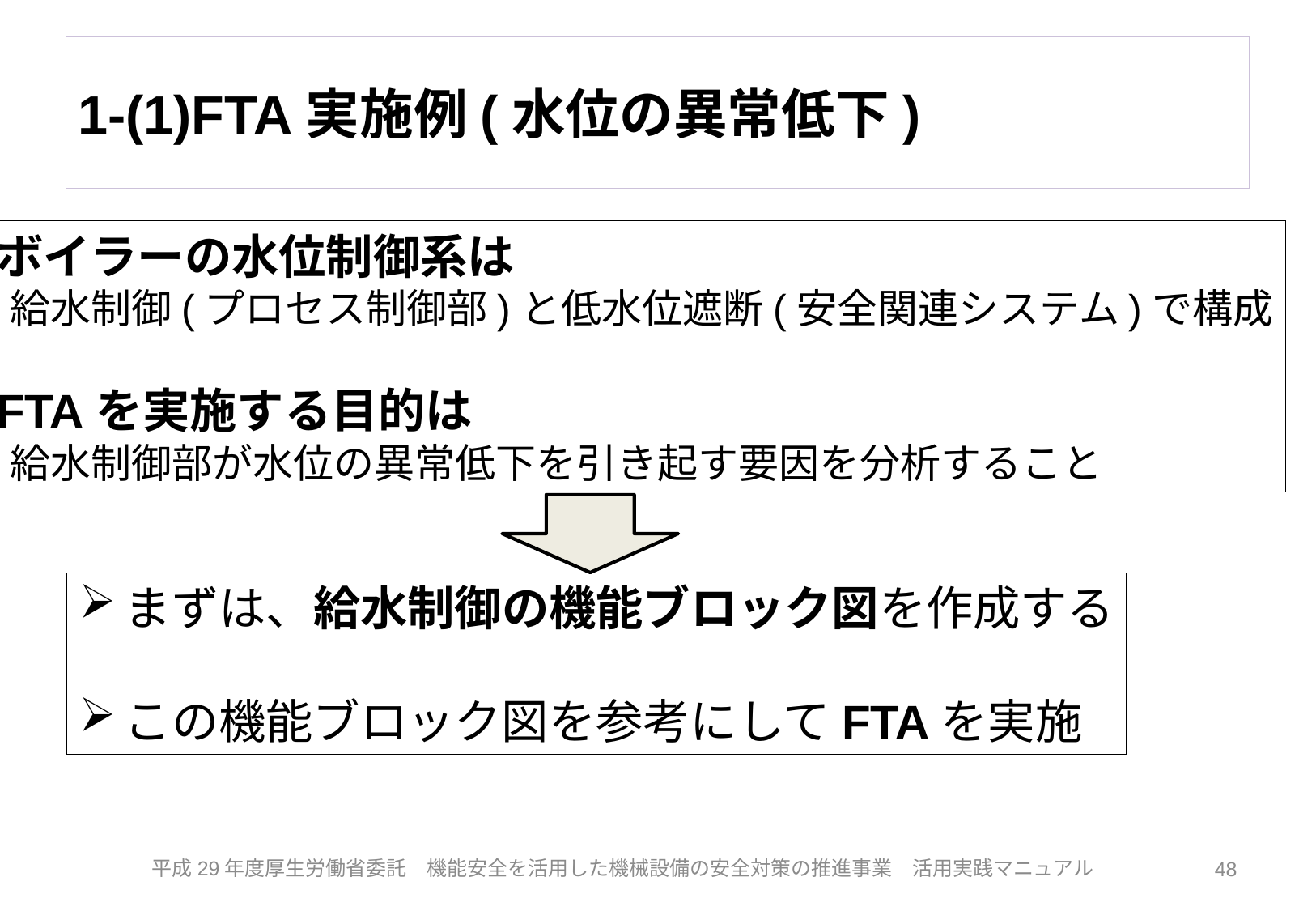

# 1-(1)FTA実施例(水位の異常低下)
ボイラーの水位制御系は
給水制御(プロセス制御部)と低水位遮断(安全関連システム)で構成

FTAを実施する目的は
給水制御部が水位の異常低下を引き起す要因を分析すること

まずは、給水制御の機能ブロック図を作成する

この機能ブロック図を参考にしてFTAを実施
48
平成29年度厚生労働省委託　機能安全を活用した機械設備の安全対策の推進事業　活用実践マニュアル